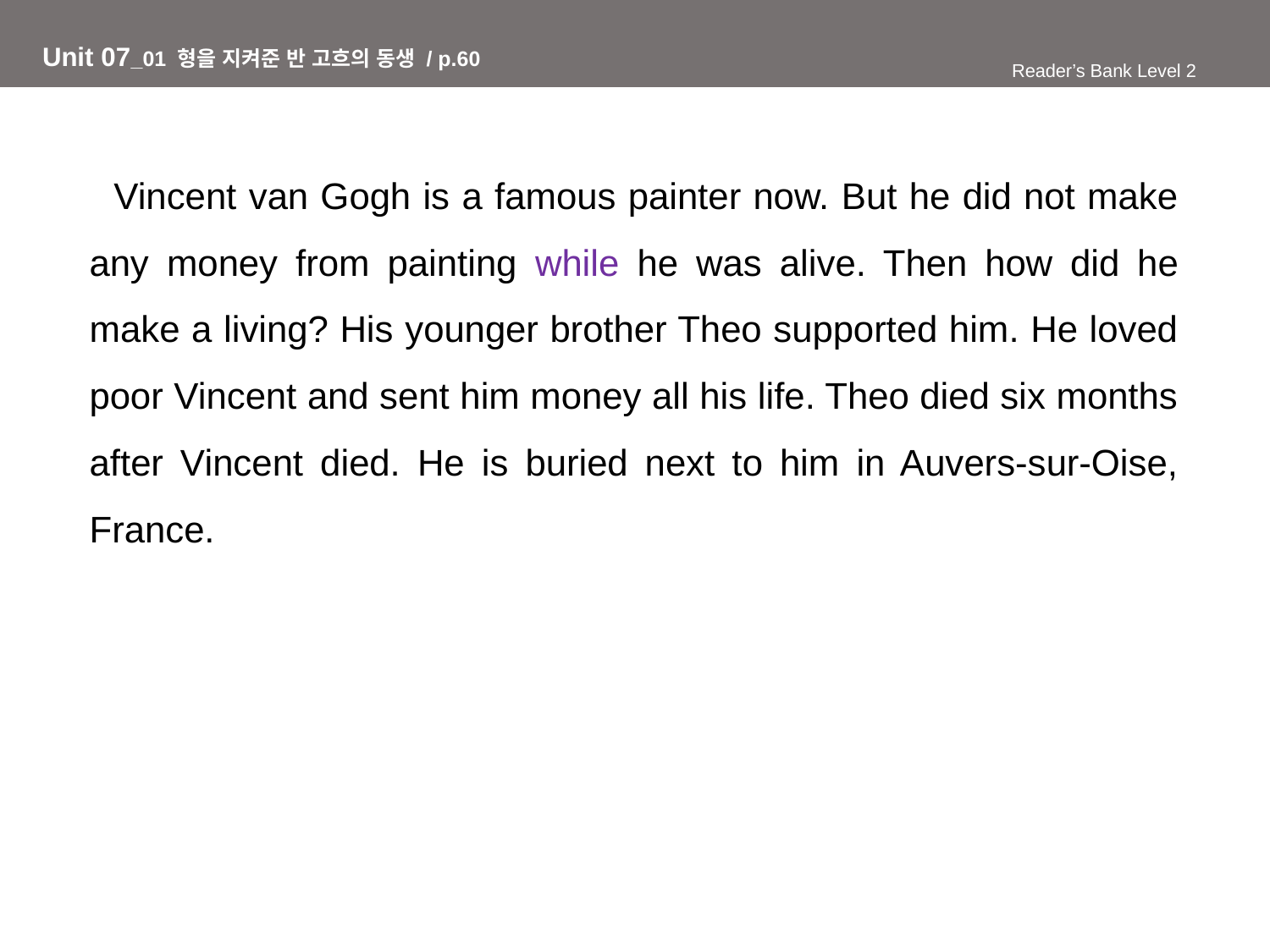

# Unit 07_01 형을 지켜준 반 고흐의 동생 / p.60
Reader’s Bank Level 2

  Vincent van Gogh is a famous painter now. But he did not make any money from painting while he was alive. Then how did he make a living? His younger brother Theo supported him. He loved poor Vincent and sent him money all his life. Theo died six months after Vincent died. He is buried next to him in Auvers-sur-Oise, France.